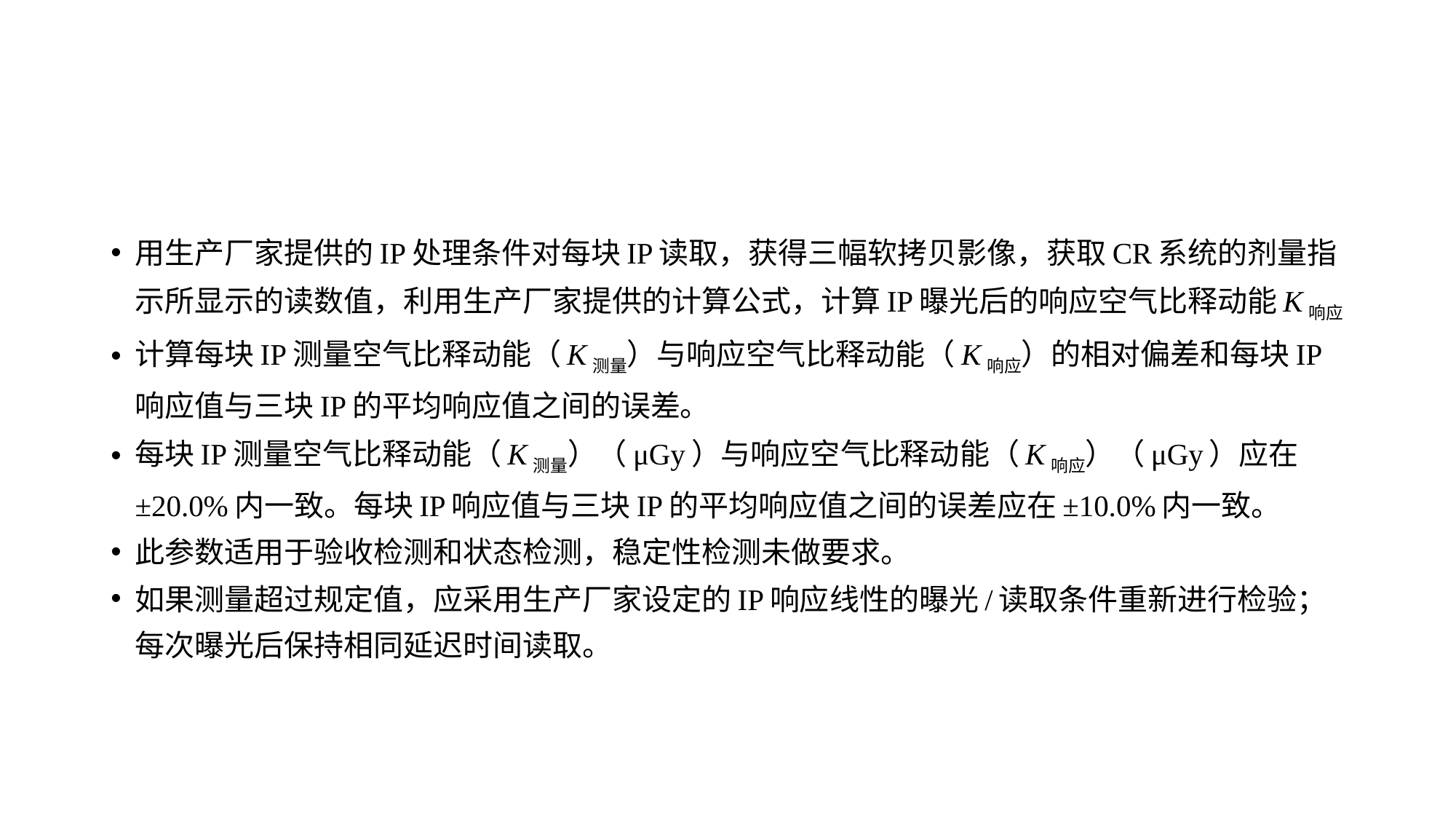

#
用生产厂家提供的IP处理条件对每块IP读取，获得三幅软拷贝影像，获取CR系统的剂量指示所显示的读数值，利用生产厂家提供的计算公式，计算IP曝光后的响应空气比释动能K响应
计算每块IP测量空气比释动能（K测量）与响应空气比释动能（K响应）的相对偏差和每块IP响应值与三块IP的平均响应值之间的误差。
每块IP测量空气比释动能（K测量）（μGy）与响应空气比释动能（K响应）（μGy）应在±20.0%内一致。每块IP响应值与三块IP的平均响应值之间的误差应在±10.0%内一致。
此参数适用于验收检测和状态检测，稳定性检测未做要求。
如果测量超过规定值，应采用生产厂家设定的IP响应线性的曝光/读取条件重新进行检验；每次曝光后保持相同延迟时间读取。